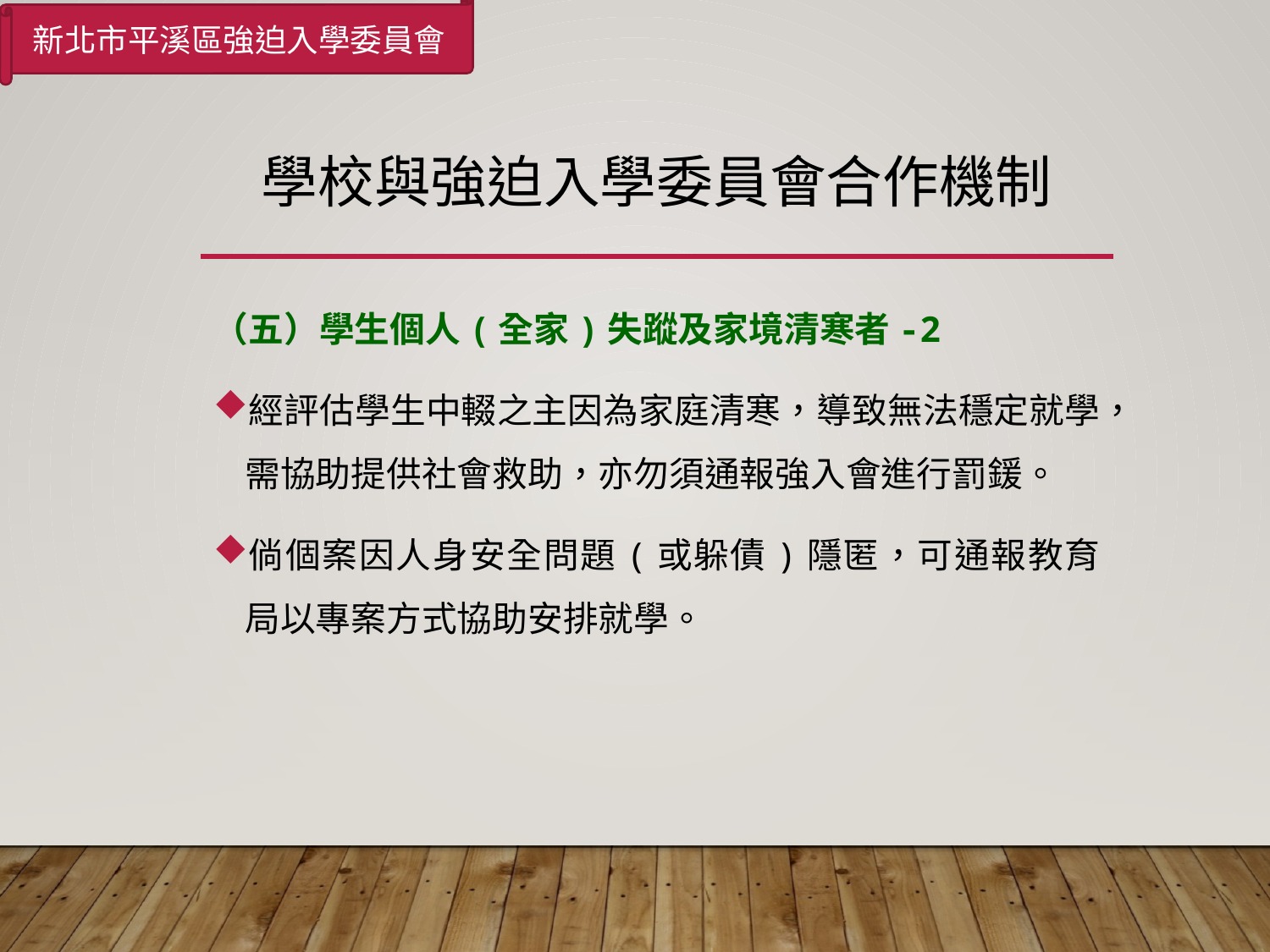

新北市平溪區強迫入學委員會
# 學校與強迫入學委員會合作機制
（五）學生個人(全家)失蹤及家境清寒者-2
經評估學生中輟之主因為家庭清寒，導致無法穩定就學，需協助提供社會救助，亦勿須通報強入會進行罰鍰。
倘個案因人身安全問題(或躲債)隱匿，可通報教育局以專案方式協助安排就學。